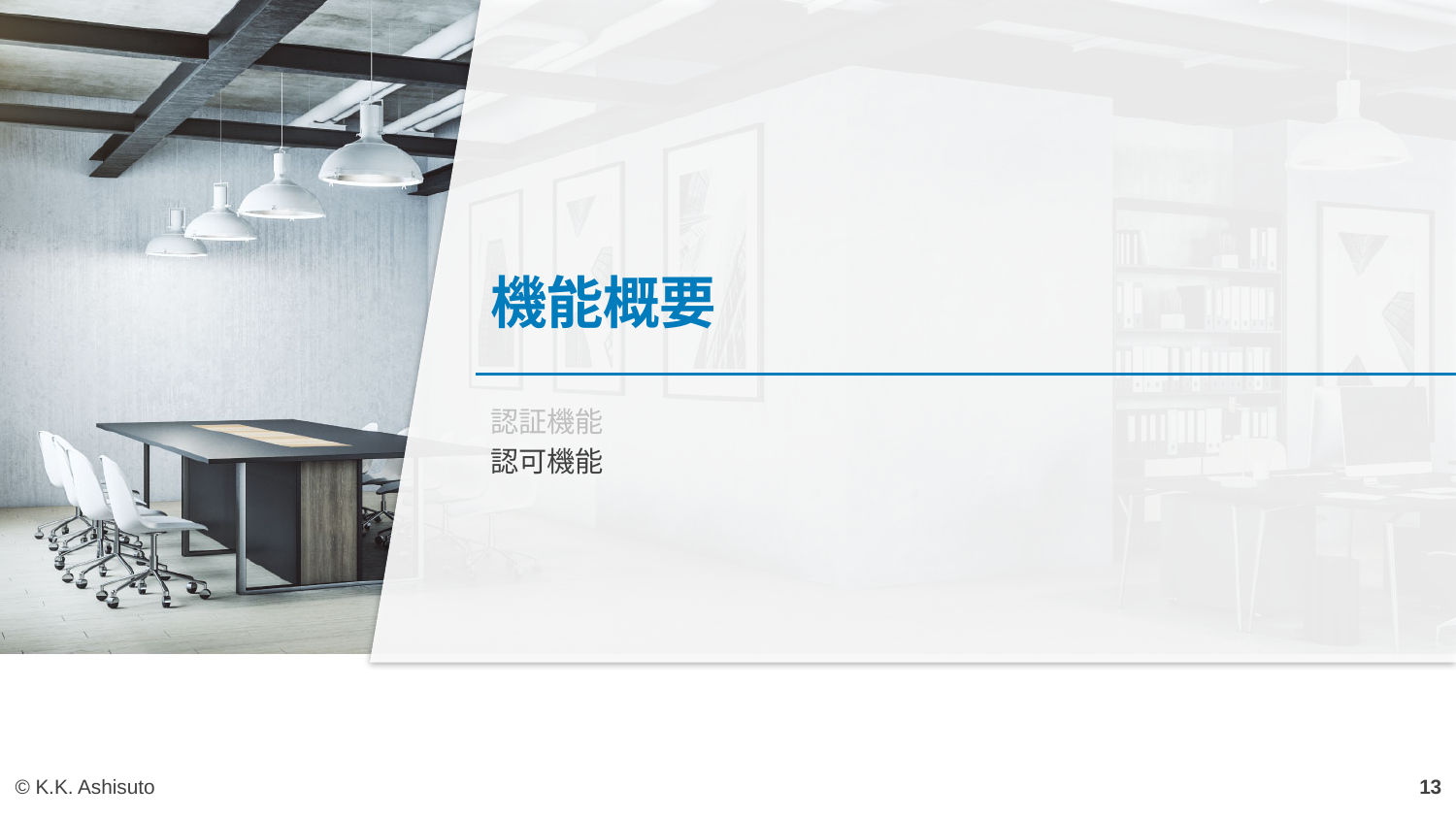

13
# 機能概要
認証機能
認可機能
© K.K. Ashisuto